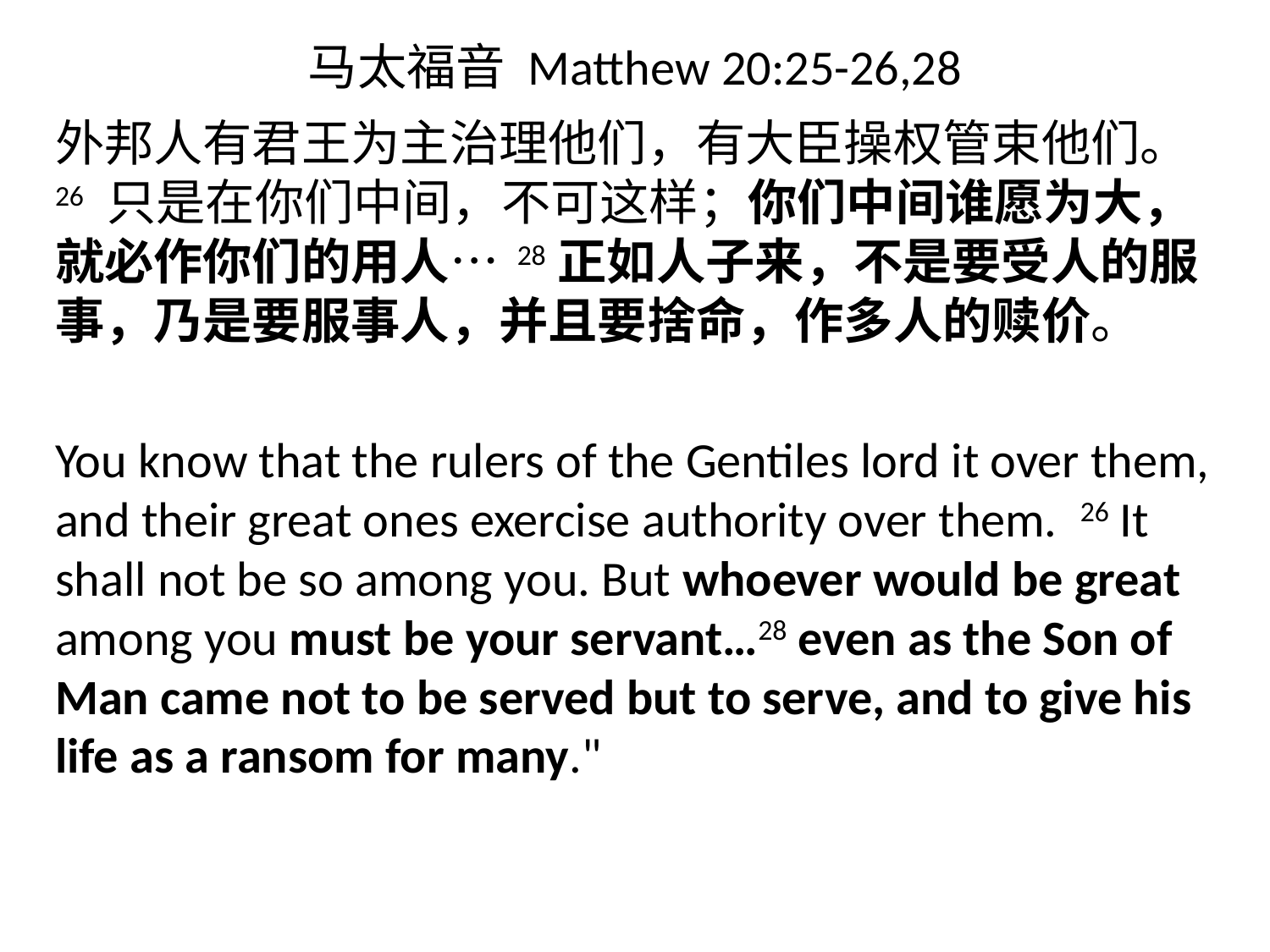

# 马太福音 Matthew 20:25-26,28
外邦人有君王为主治理他们，有大臣操权管束他们。 26 只是在你们中间，不可这样；你们中间谁愿为大，就必作你们的用人… 28正如人子来，不是要受人的服事，乃是要服事人，并且要捨命，作多人的赎价。

You know that the rulers of the Gentiles lord it over them, and their great ones exercise authority over them.  26 It shall not be so among you. But whoever would be great among you must be your servant…28 even as the Son of Man came not to be served but to serve, and to give his life as a ransom for many."